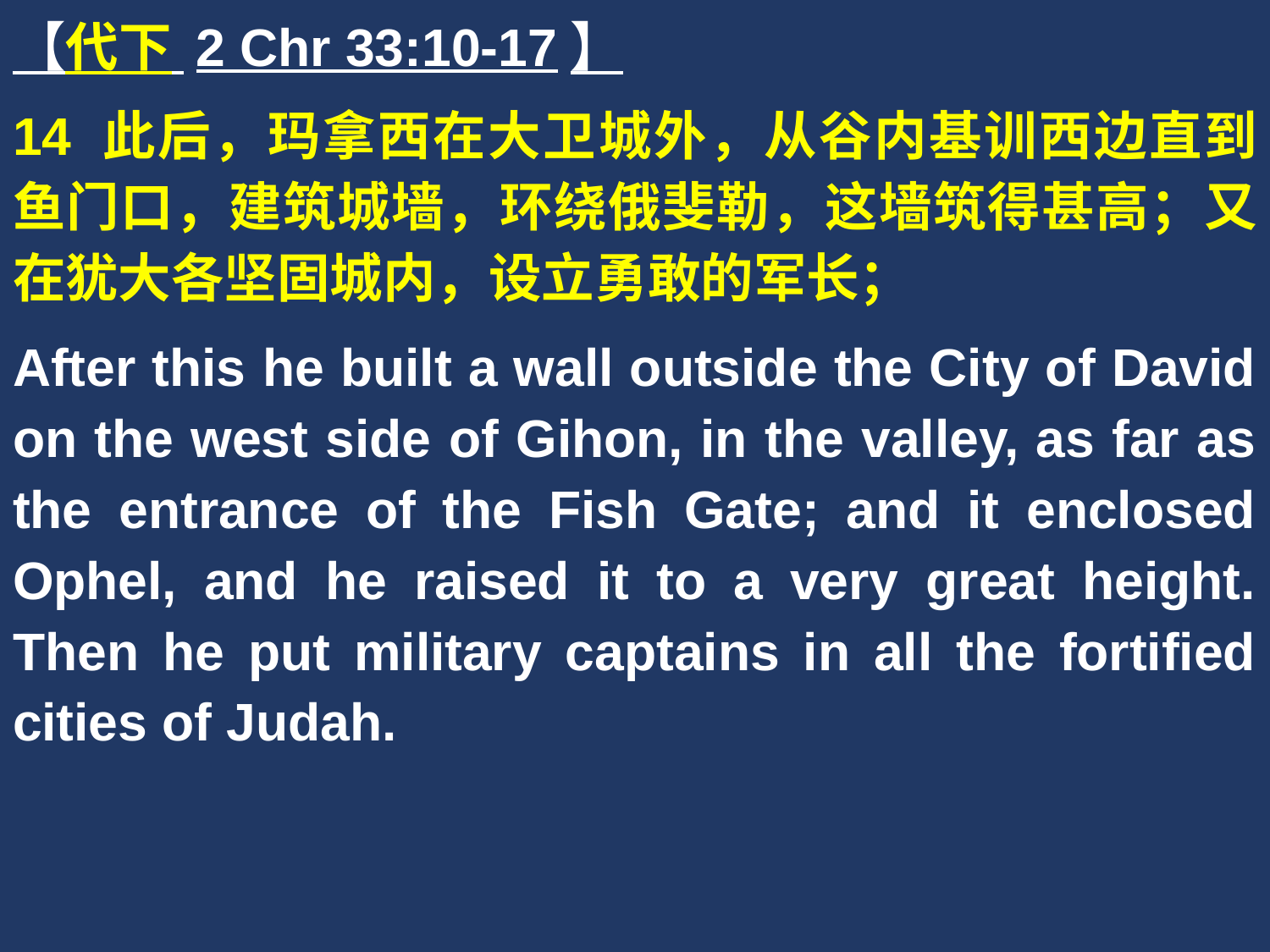

【代下 2 Chr 33:10-17】
14 此后，玛拿西在大卫城外，从谷内基训西边直到鱼门口，建筑城墙，环绕俄斐勒，这墙筑得甚高；又在犹大各坚固城内，设立勇敢的军长；
After this he built a wall outside the City of David on the west side of Gihon, in the valley, as far as the entrance of the Fish Gate; and it enclosed Ophel, and he raised it to a very great height. Then he put military captains in all the fortified cities of Judah.